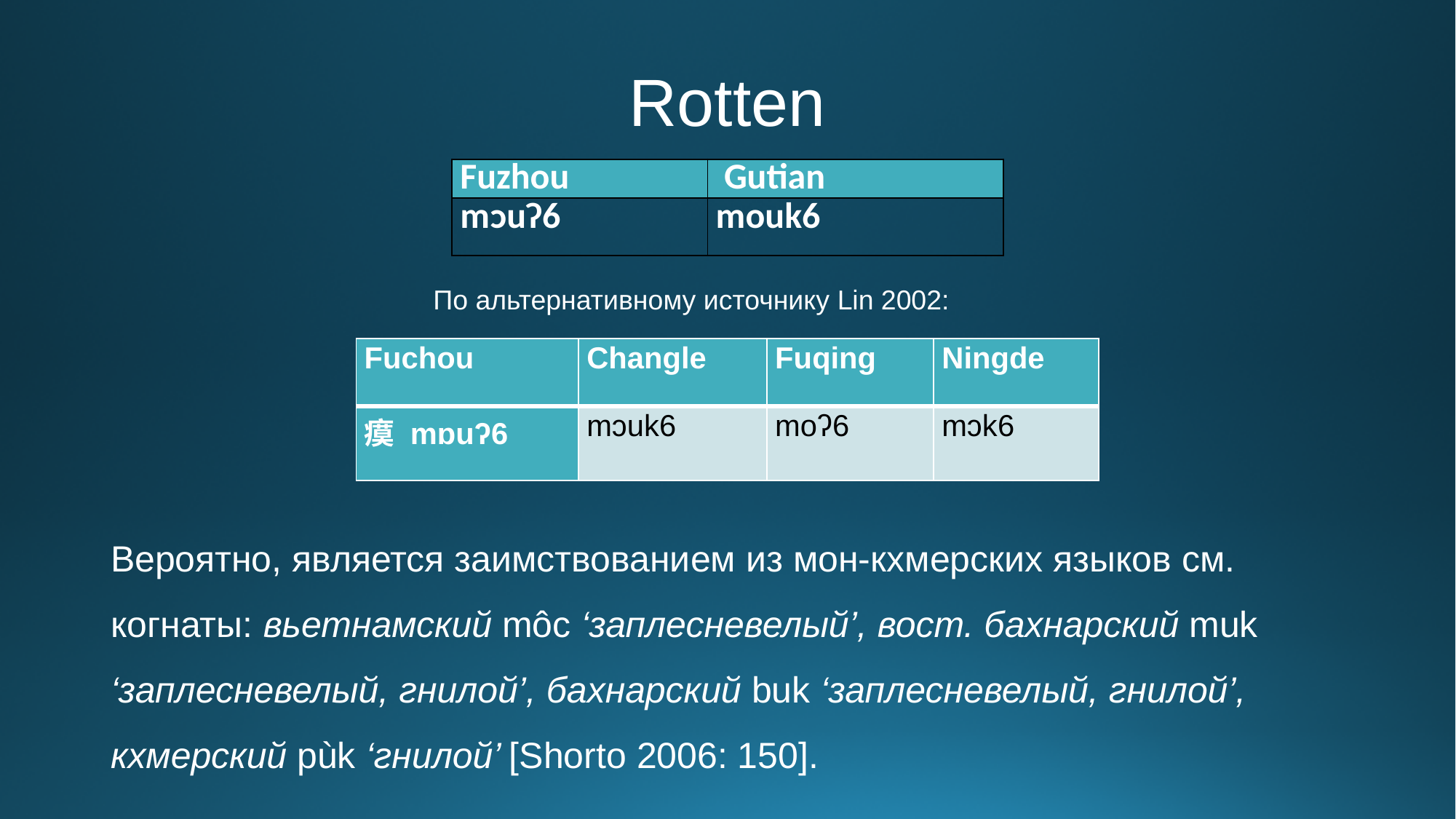

# Rotten
| Fuzhou | Gutian |
| --- | --- |
| mᴐuʔ6 | mouk6 |
По альтернативному источнику Lin 2002:
| Fuchou | Changle | Fuqing | Ningde |
| --- | --- | --- | --- |
| 瘼 mɒuʔ6 | mᴐuk6 | moʔ6 | mᴐk6 |
Вероятно, является заимствованием из мон-кхмерских языков см. когнаты: вьетнамский môc ‘заплесневелый’, вост. бахнарский muk  ‘заплесневелый, гнилой’, бахнарский buk ‘заплесневелый, гнилой’, кхмерский pùk ‘гнилой’ [Shorto 2006: 150].